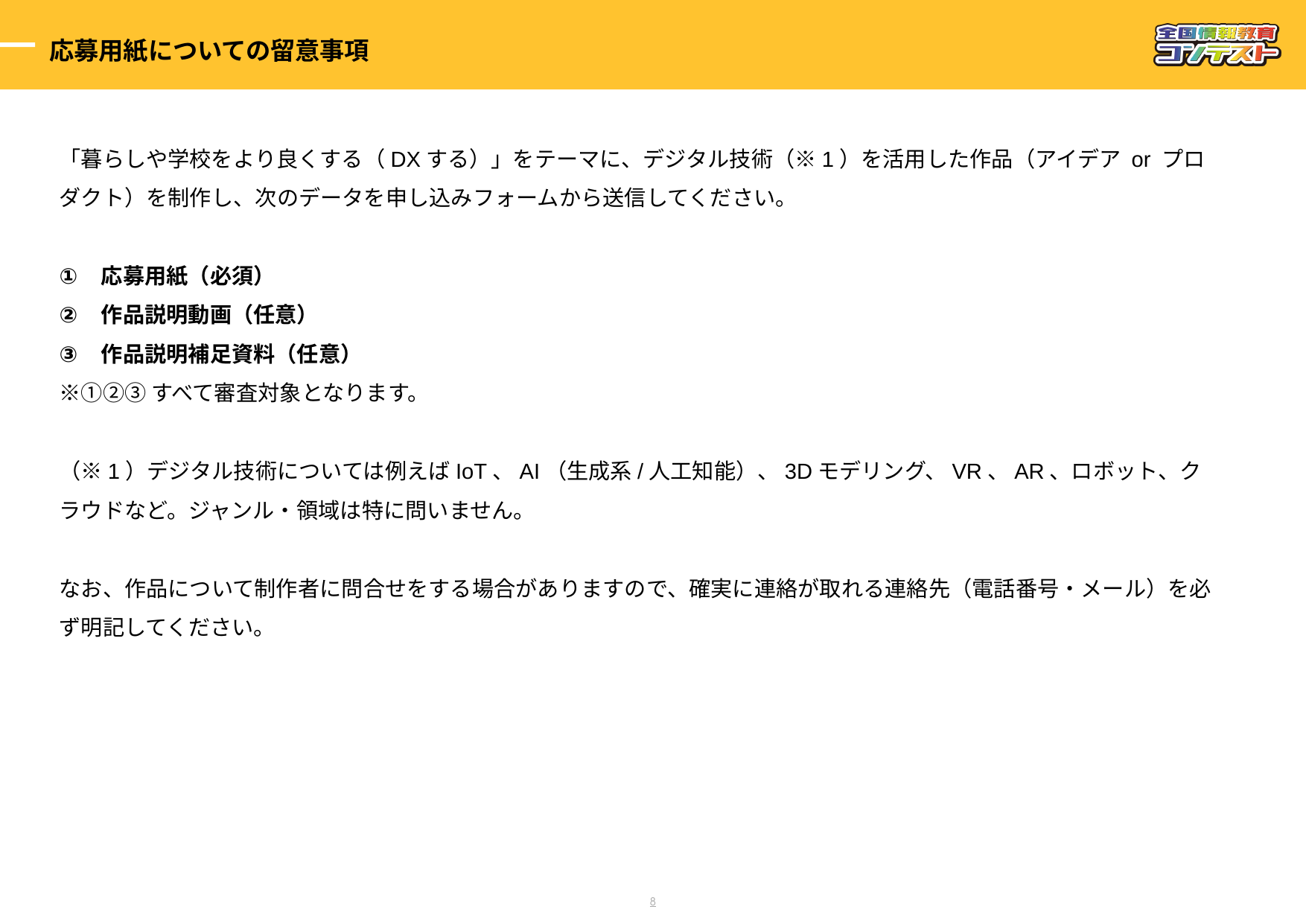

応募用紙についての留意事項
「暮らしや学校をより良くする（DXする）」をテーマに、デジタル技術（※1）を活用した作品（アイデア or プロダクト）を制作し、次のデータを申し込みフォームから送信してください。

応募用紙（必須）
作品説明動画（任意）
作品説明補足資料（任意）
※①②③すべて審査対象となります。

（※1）デジタル技術については例えばIoT、AI（生成系/人工知能）、3Dモデリング、VR、AR、ロボット、クラウドなど。ジャンル・領域は特に問いません。

なお、作品について制作者に問合せをする場合がありますので、確実に連絡が取れる連絡先（電話番号・メール）を必ず明記してください。
8